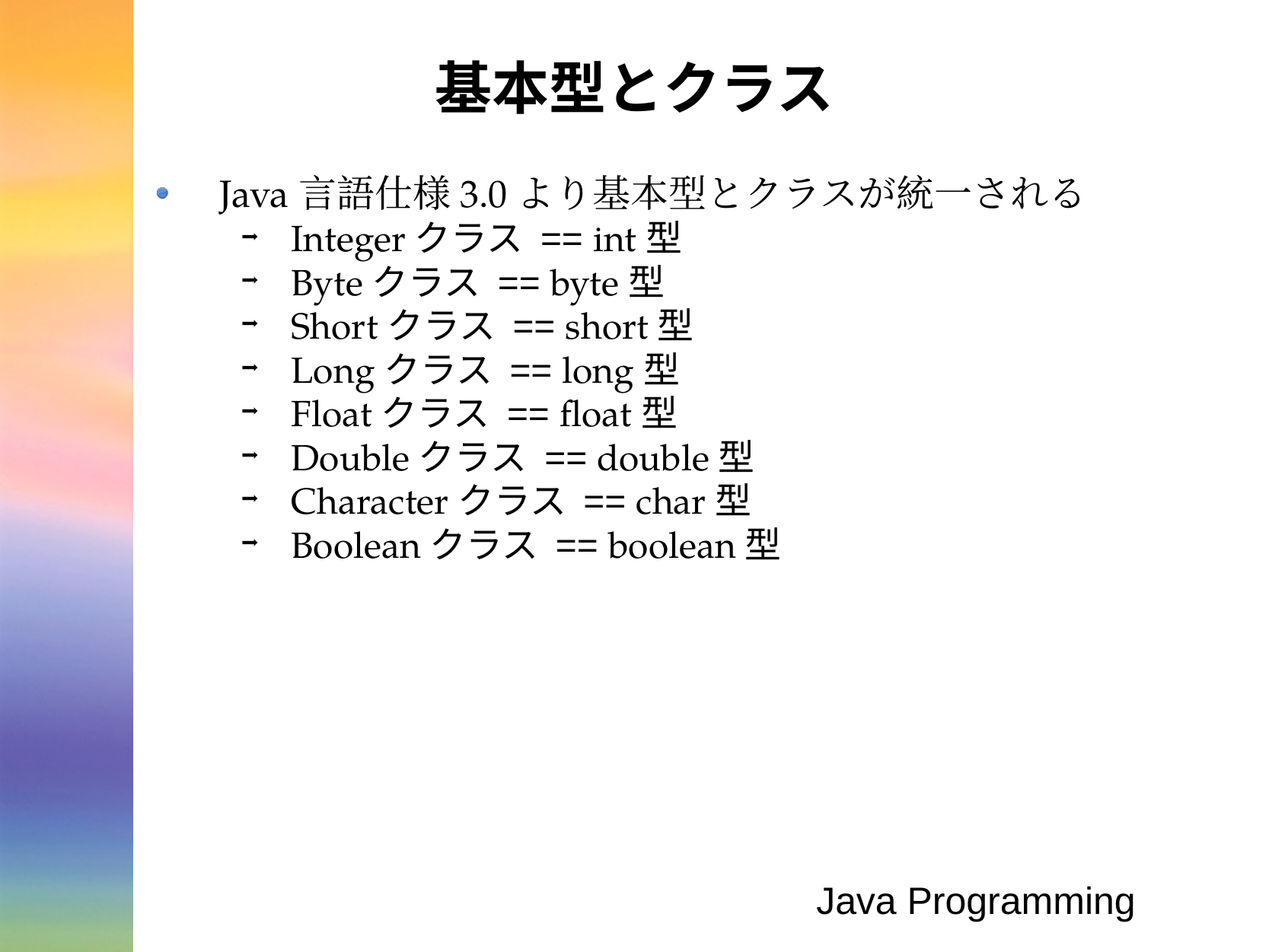

# 基本型とクラス
Java言語仕様3.0より基本型とクラスが統一される
Integerクラス == int型
Byteクラス == byte型
Shortクラス == short型
Longクラス == long型
Floatクラス == float型
Doubleクラス == double型
Characterクラス == char型
Booleanクラス == boolean型